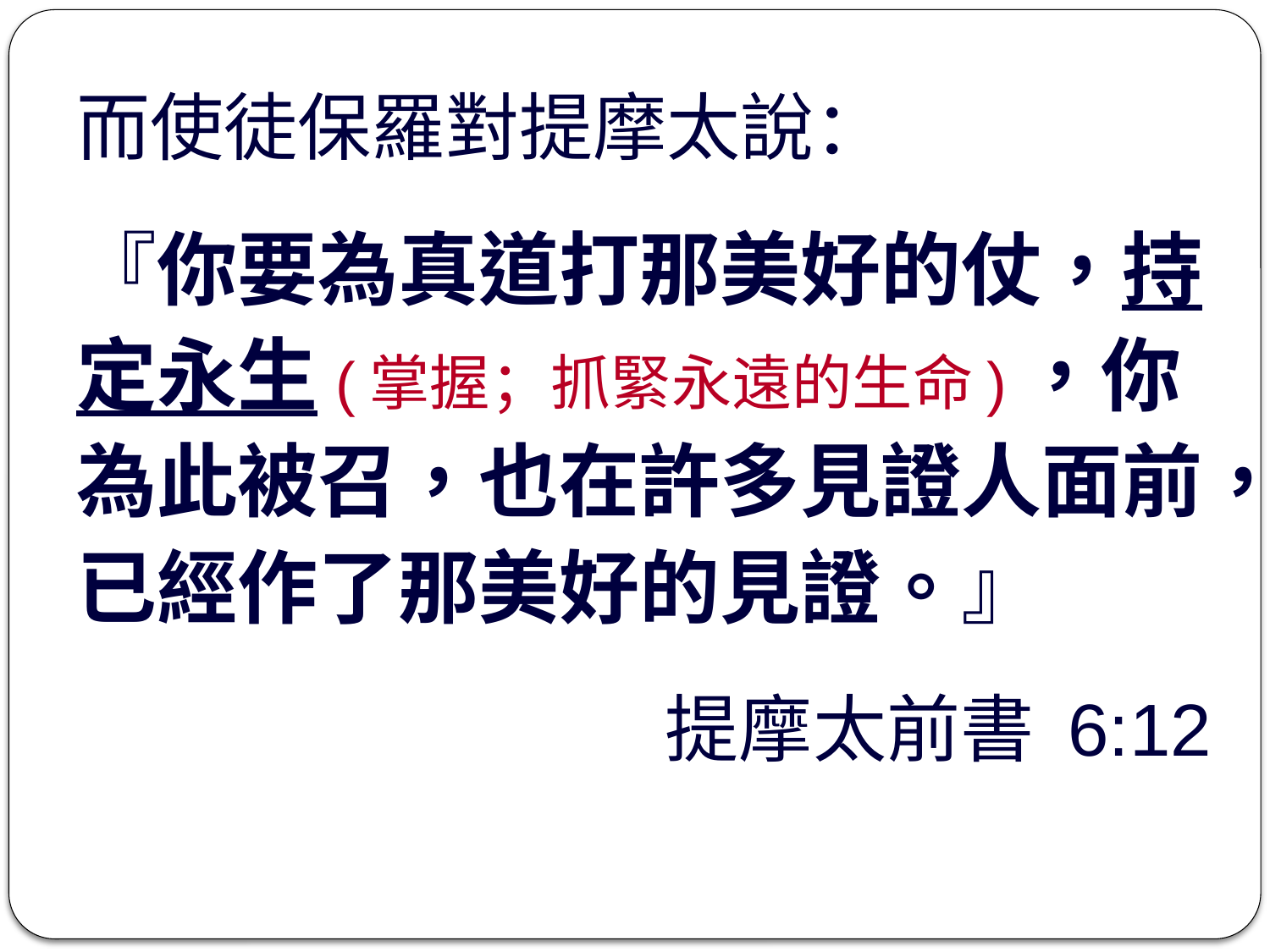

而使徒保羅對提摩太說：
『你要為真道打那美好的仗，持定永生(掌握；抓緊永遠的生命)，你為此被召，也在許多見證人面前，已經作了那美好的見證。』
提摩太前書 6:12